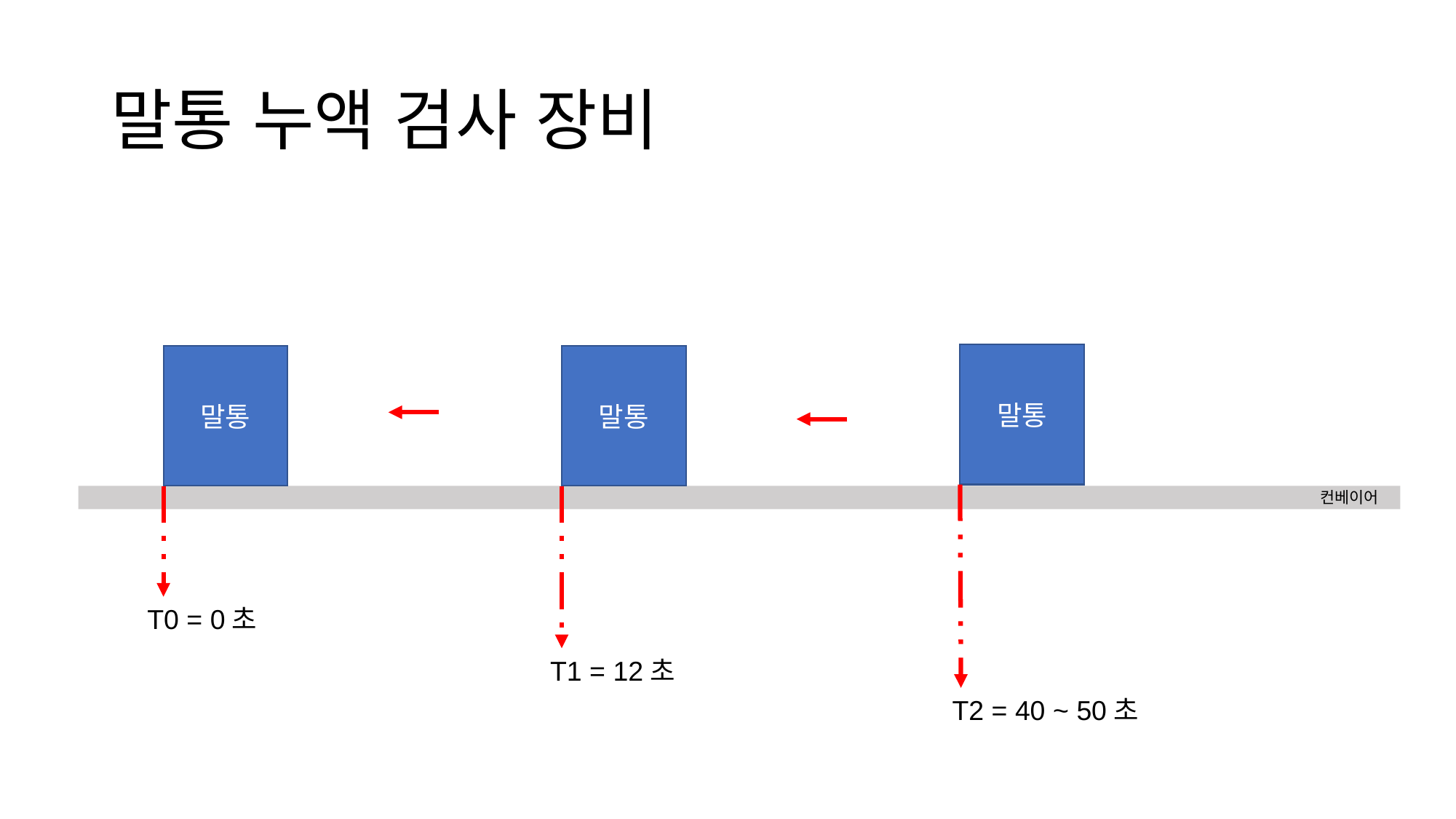

# 말통 누액 검사 장비
말통
말통
말통
컨베이어

T0 = 0초
T1 = 12초
T2 = 40 ~ 50초